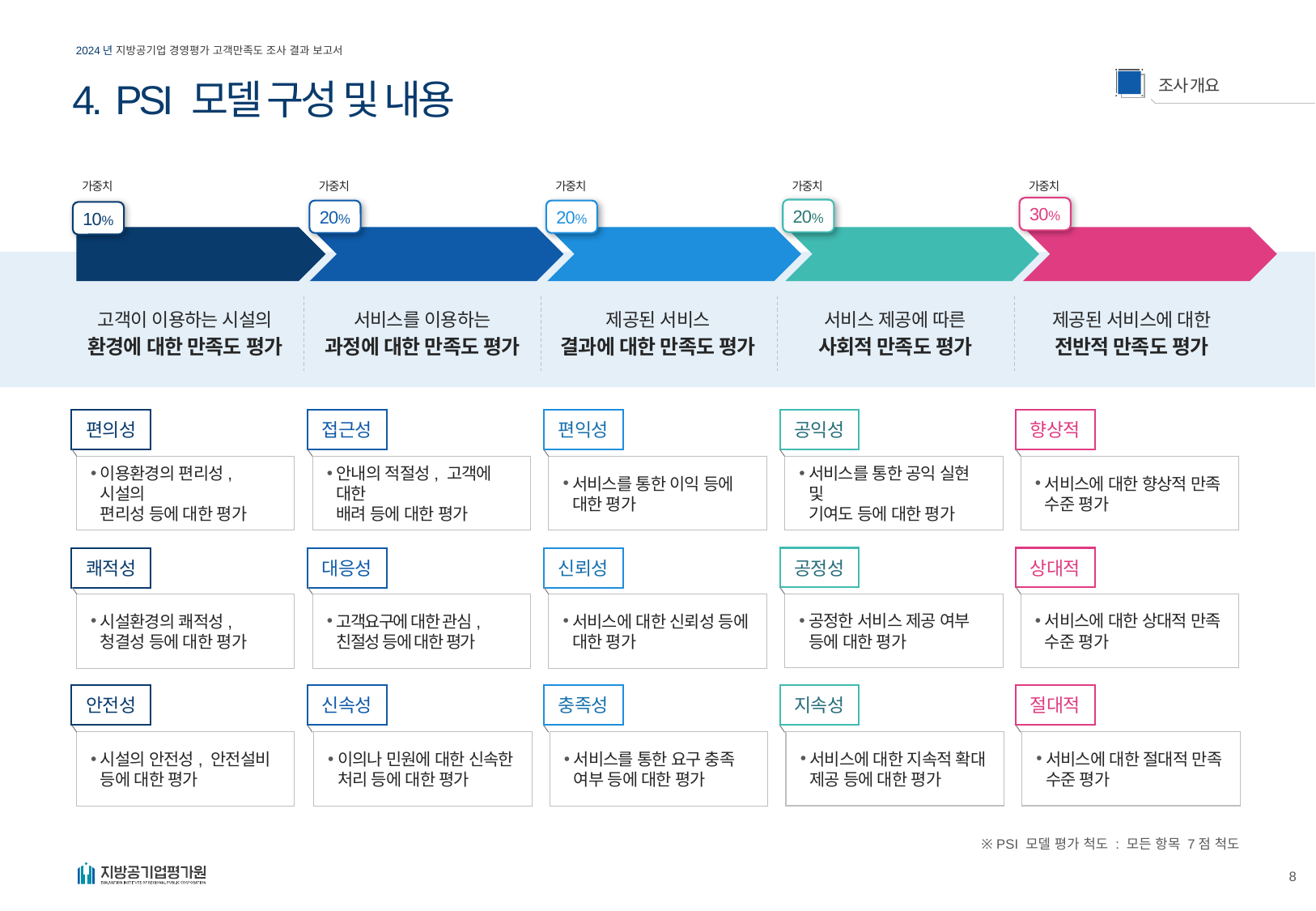

4.  PSI 모델 구성 및 내용
가중치
가중치
가중치
가중치
가중치
30%
20%
20%
20%
10%
서비스 결과
사회적 만족
전반적 만족
서비스 과정
서비스 환경

고객이 이용하는 시설의
환경에 대한 만족도 평가
서비스를 이용하는
과정에 대한 만족도 평가
제공된 서비스
결과에 대한 만족도 평가
서비스 제공에 따른
사회적 만족도 평가
제공된 서비스에 대한
전반적 만족도 평가
편의성
접근성
편익성
공익성
향상적
서비스를 통한 공익 실현 및
기여도 등에 대한 평가
서비스에 대한 향상적 만족
수준 평가
이용환경의 편리성, 시설의
편리성 등에 대한 평가
안내의 적절성, 고객에 대한
배려 등에 대한 평가
서비스를 통한 이익 등에
대한 평가
공정성
상대적
쾌적성
대응성
신뢰성
공정한 서비스 제공 여부 등에 대한 평가
서비스에 대한 상대적 만족 수준 평가
시설환경의 쾌적성, 청결성 등에 대한 평가
고객요구에 대한 관심, 친절성 등에 대한 평가
서비스에 대한 신뢰성 등에 대한 평가
지속성
절대적
안전성
신속성
충족성
서비스에 대한 지속적 확대 제공 등에 대한 평가
서비스에 대한 절대적 만족 수준 평가
시설의 안전성, 안전설비
등에 대한 평가
이의나 민원에 대한 신속한 처리 등에 대한 평가
서비스를 통한 요구 충족
여부 등에 대한 평가
※ PSI 모델 평가 척도 : 모든 항목 7점 척도